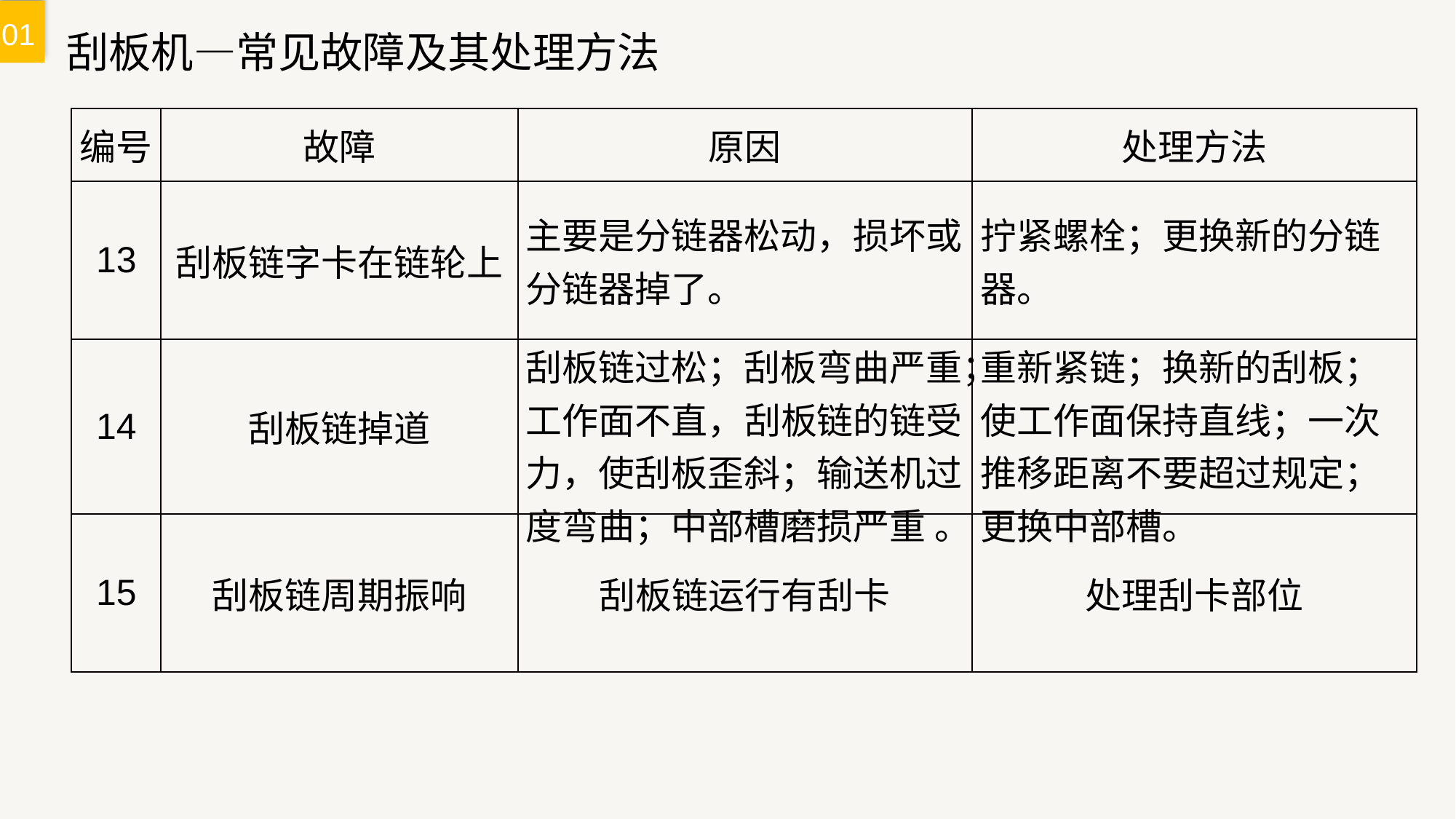

刮板机—常见故障及其处理方法
01
| 编号 | 故障 | 原因 | 处理方法 |
| --- | --- | --- | --- |
| 13 | 刮板链字卡在链轮上 | 主要是分链器松动，损坏或分链器掉了。 | 拧紧螺栓；更换新的分链器。 |
| 14 | 刮板链掉道 | 刮板链过松；刮板弯曲严重；工作面不直，刮板链的链受力，使刮板歪斜；输送机过度弯曲；中部槽磨损严重 。 | 重新紧链；换新的刮板；使工作面保持直线；一次推移距离不要超过规定；更换中部槽。 |
| 15 | 刮板链周期振响 | 刮板链运行有刮卡 | 处理刮卡部位 |